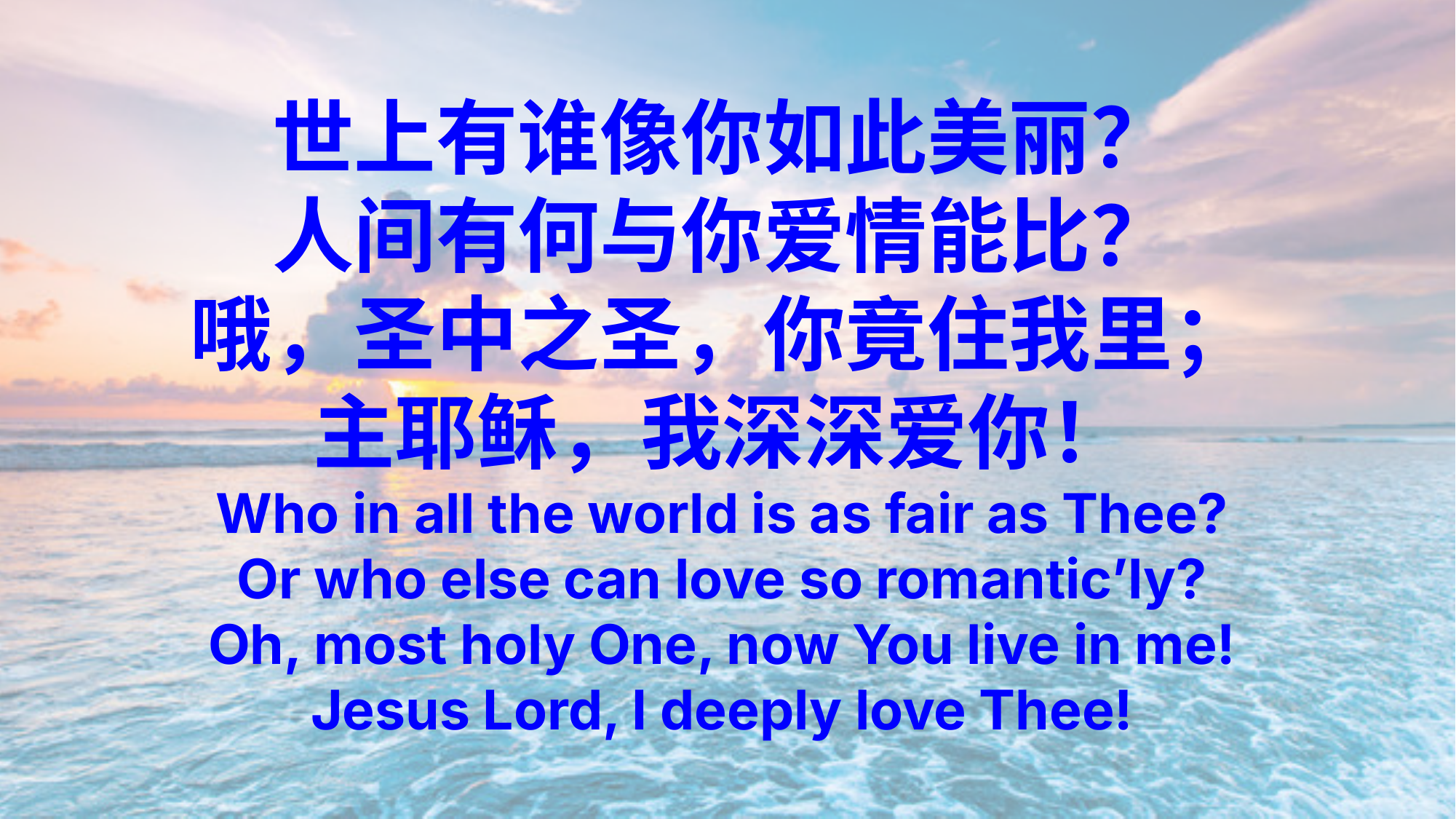

世上有谁像你如此美丽？
人间有何与你爱情能比？
哦，圣中之圣，你竟住我里；
主耶稣，我深深爱你！
Who in all the world is as fair as Thee?
Or who else can love so romantic’ly?
Oh, most holy One, now You live in me!
Jesus Lord, I deeply love Thee!